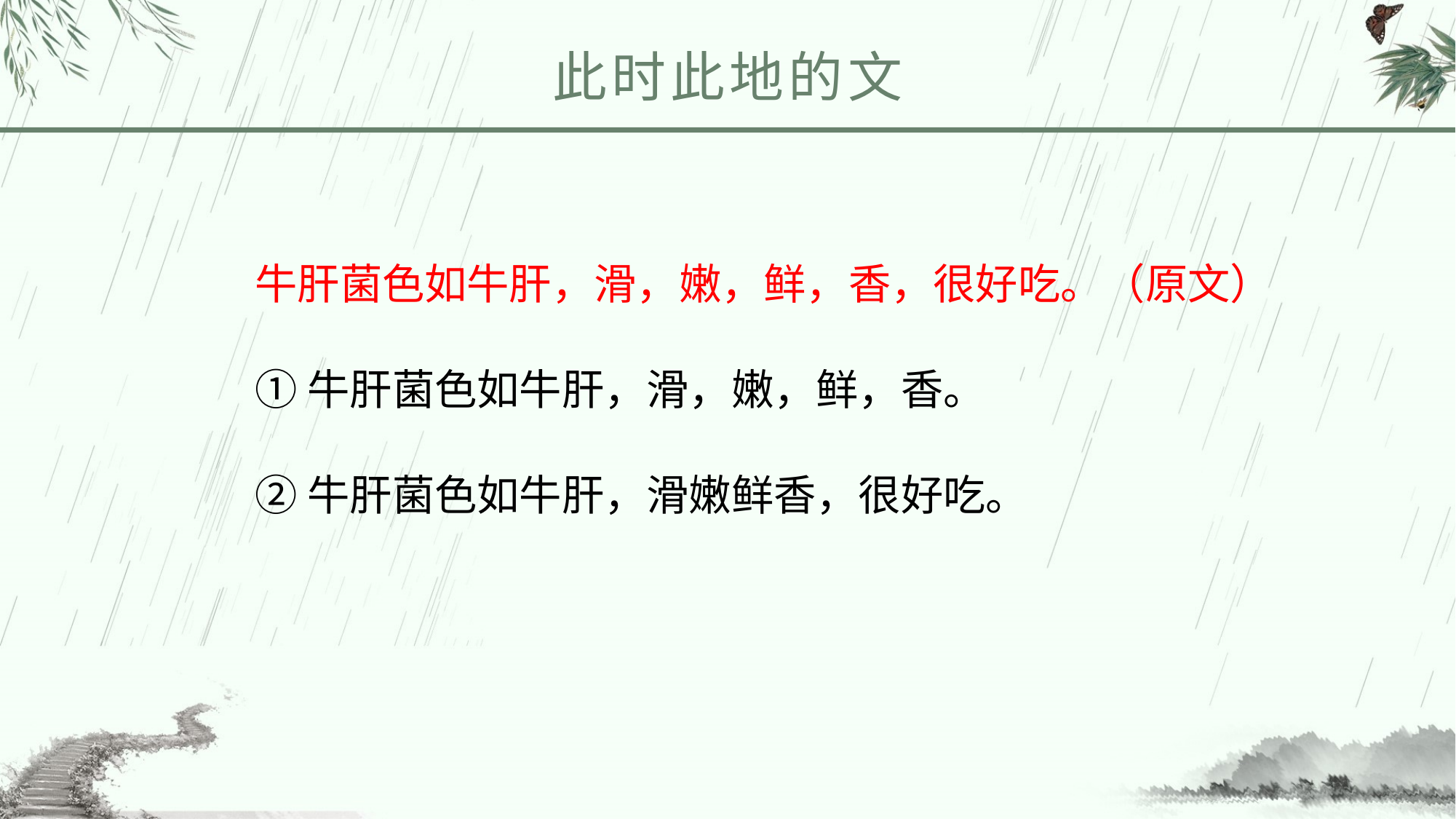

此时此地的文

牛肝菌色如牛肝，滑，嫩，鲜，香，很好吃。（原文）
①牛肝菌色如牛肝，滑，嫩，鲜，香。
②牛肝菌色如牛肝，滑嫩鲜香，很好吃。